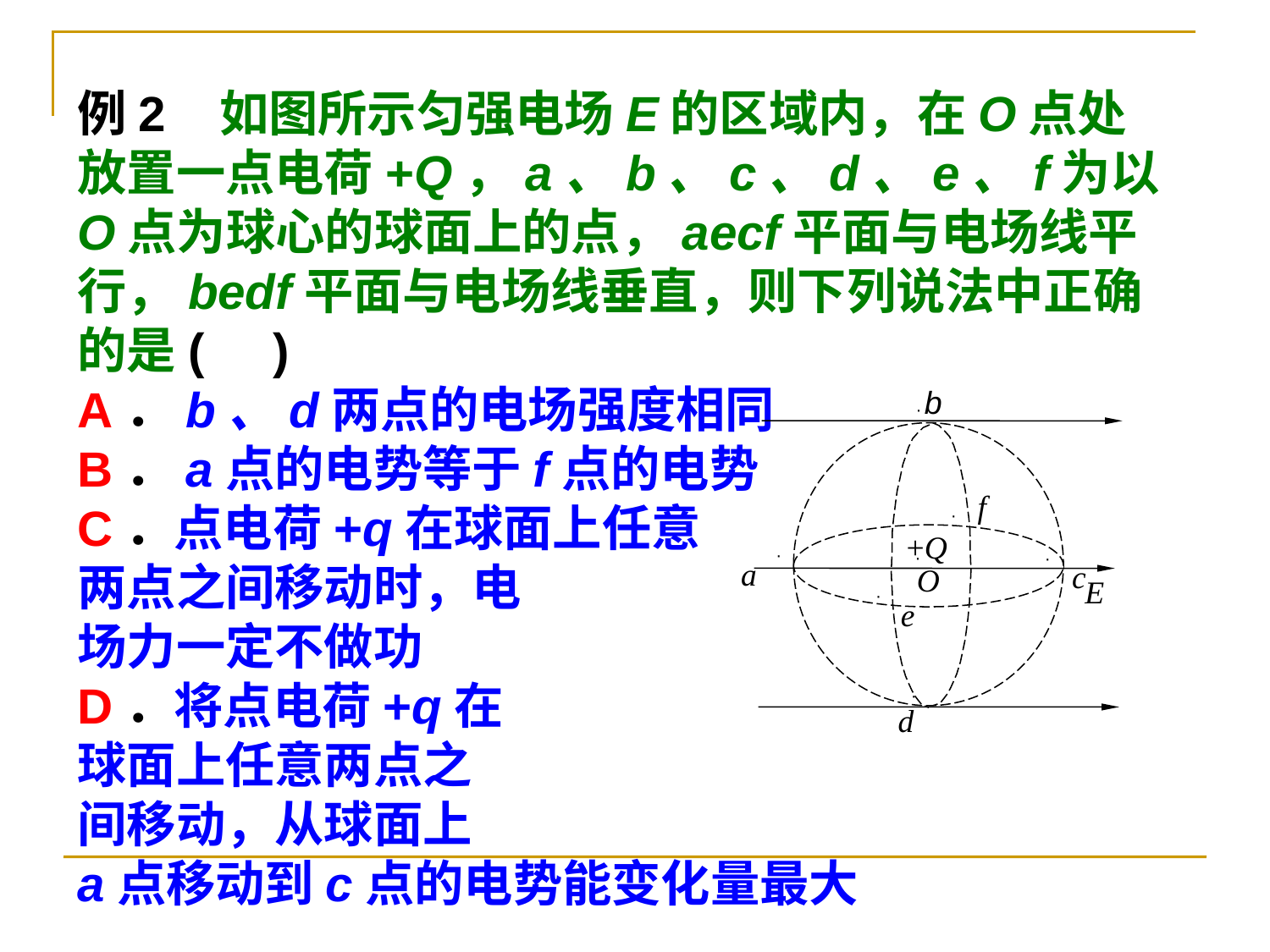

例2   如图所示匀强电场E的区域内，在O点处放置一点电荷+Q，a、b、c、d、e、f为以O点为球心的球面上的点，aecf平面与电场线平行，bedf平面与电场线垂直，则下列说法中正确的是(     )
A．b、d两点的电场强度相同
B．a点的电势等于f点的电势
C．点电荷+q在球面上任意
两点之间移动时，电
场力一定不做功
D．将点电荷+q在
球面上任意两点之
间移动，从球面上
a点移动到c点的电势能变化量最大
b
·

 f
·
+Q

·
·
·
   a
      c
O
E

·
 e
·
   d